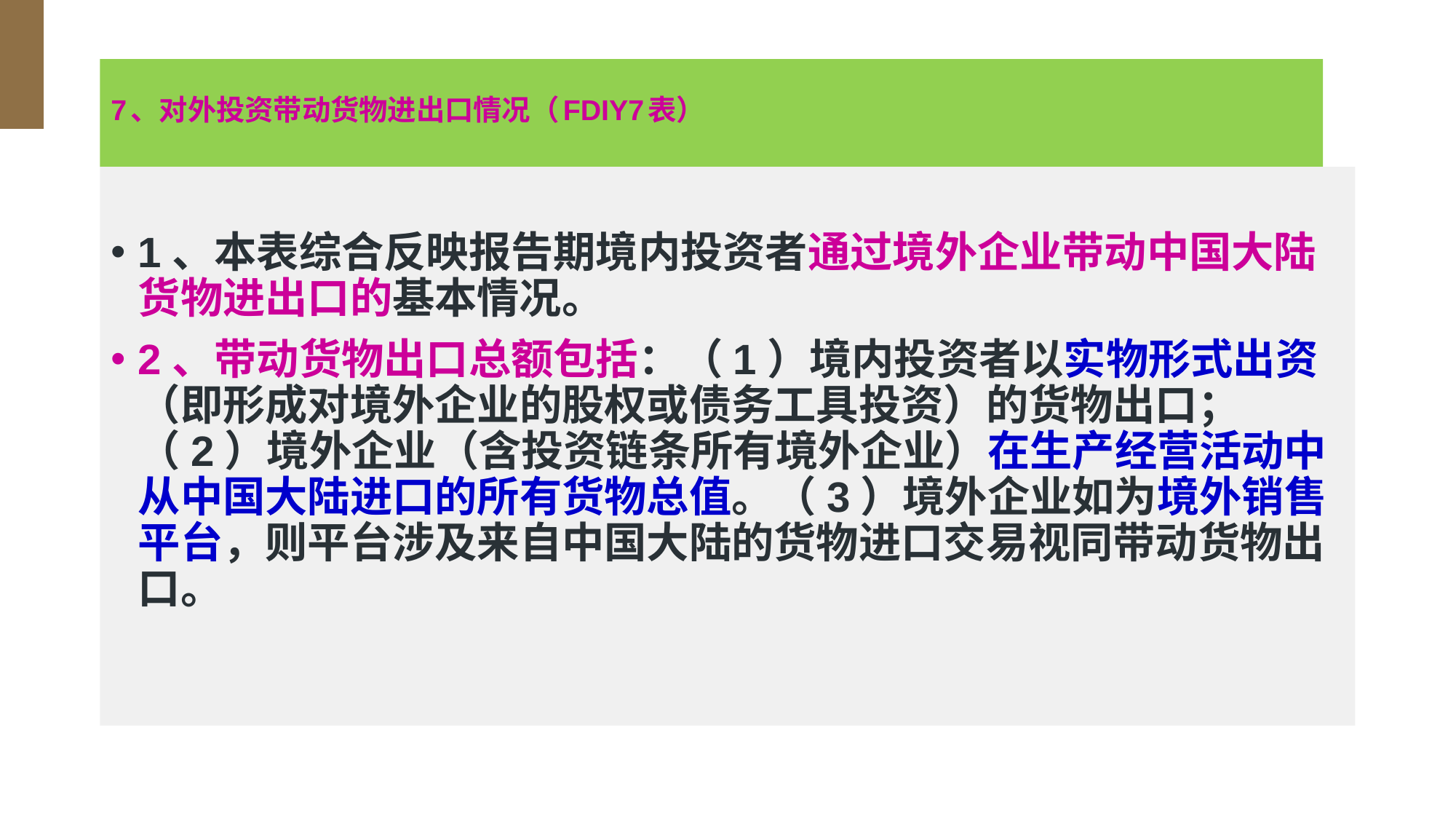

# 7、对外投资带动货物进出口情况（FDIY7表）

1、本表综合反映报告期境内投资者通过境外企业带动中国大陆货物进出口的基本情况。
2、带动货物出口总额包括：（1）境内投资者以实物形式出资（即形成对境外企业的股权或债务工具投资）的货物出口；（2）境外企业（含投资链条所有境外企业）在生产经营活动中从中国大陆进口的所有货物总值。（3）境外企业如为境外销售平台，则平台涉及来自中国大陆的货物进口交易视同带动货物出口。